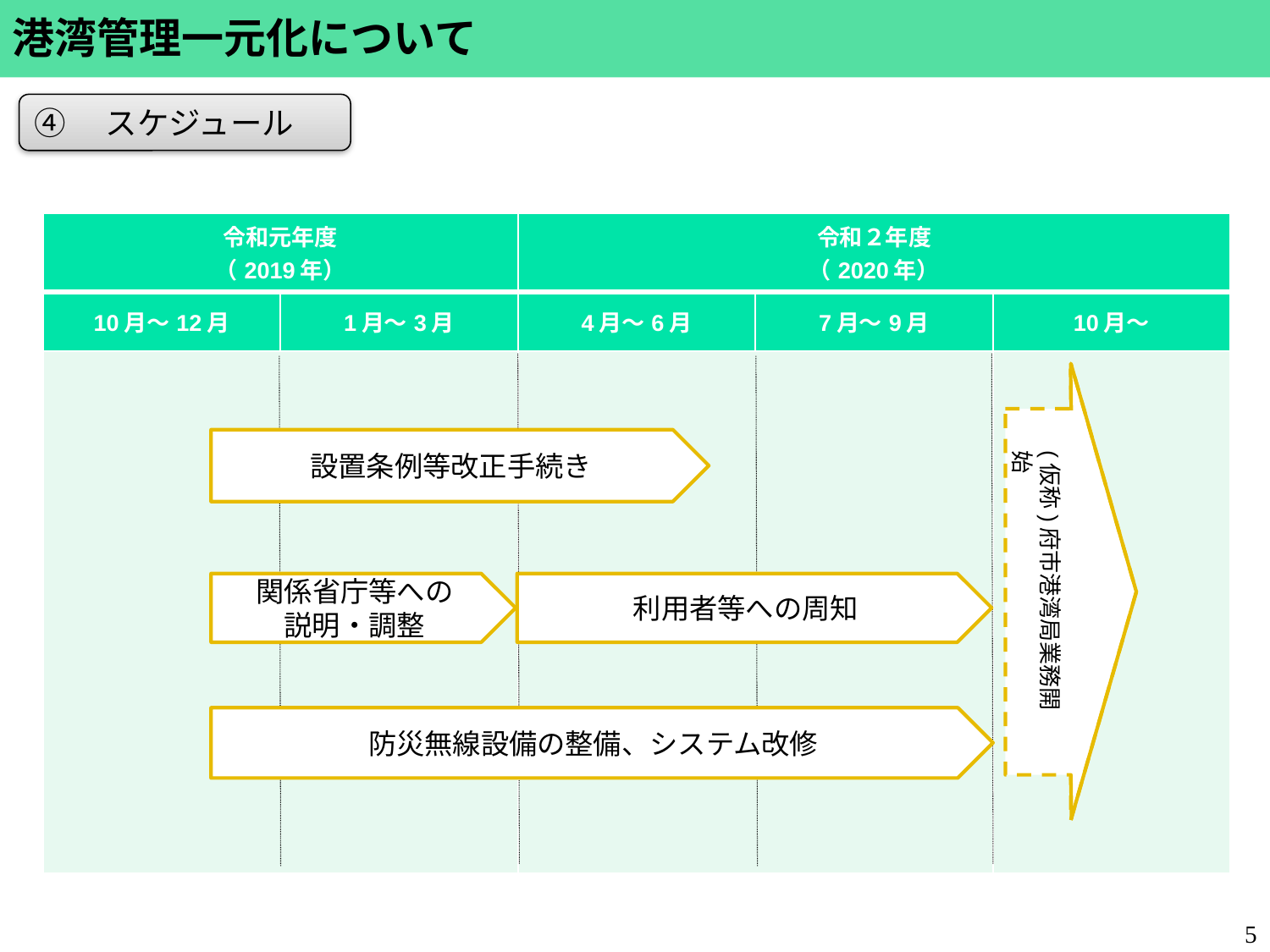

港湾管理一元化について
④　スケジュール
| 令和元年度 （2019年） |  | 令和２年度 （2020年） |  |  |
| --- | --- | --- | --- | --- |
| 10月～12月 | 1月～3月 | 4月～6月 | 7月～9月 | 10月～ |
|  |  |  |  |  |

設置条例等改正手続き
(仮称)府市港湾局業務開始
利用者等への周知
関係省庁等への
説明・調整
防災無線設備の整備、システム改修
5